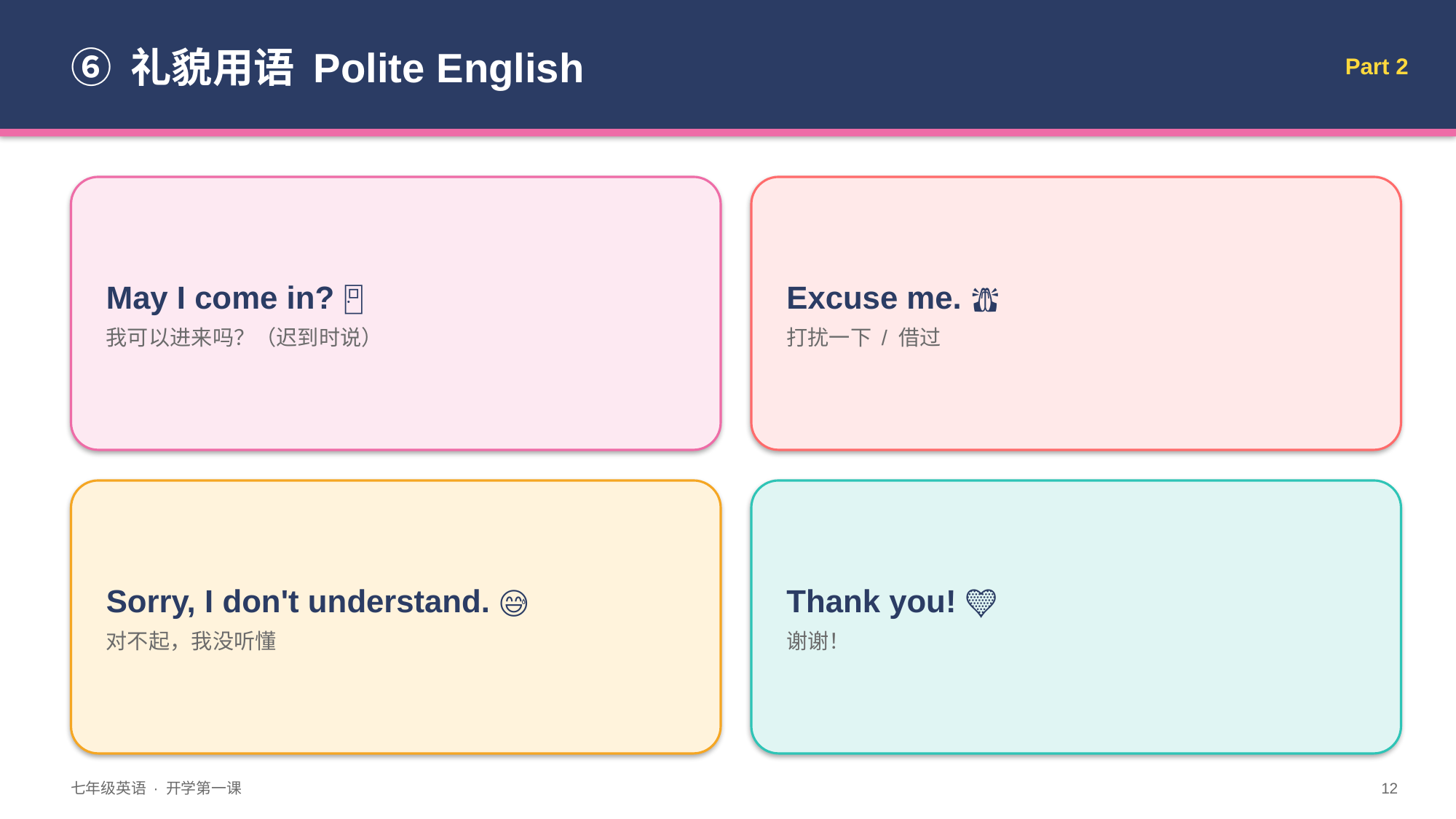

⑥ 礼貌用语 Polite English
Part 2

May I come in? 🚪
我可以进来吗？（迟到时说）
Excuse me. 🙏
打扰一下 / 借过
Sorry, I don't understand. 😅
对不起，我没听懂
Thank you! 💛
谢谢！
七年级英语 · 开学第一课
12